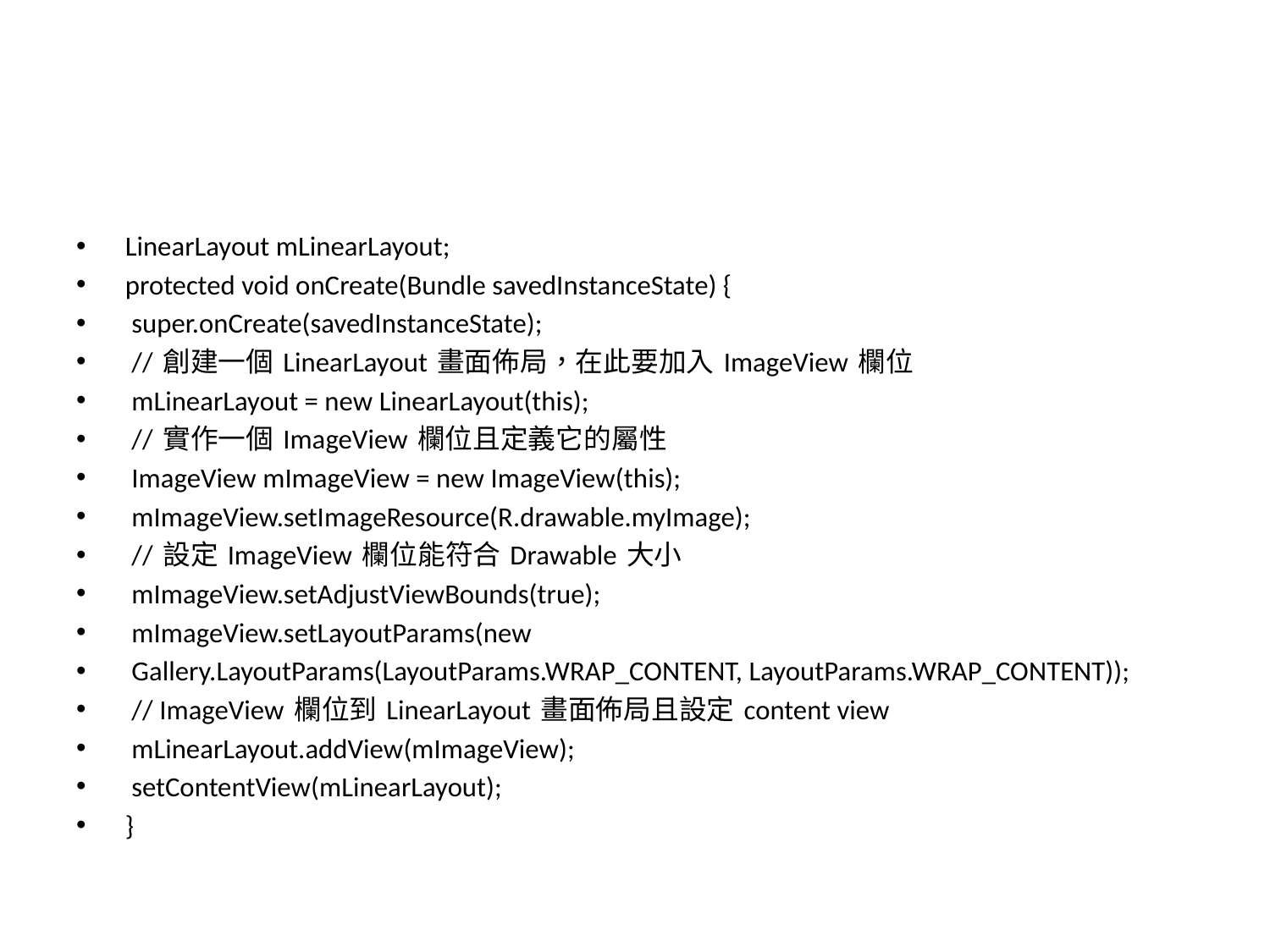

#
LinearLayout mLinearLayout;
protected void onCreate(Bundle savedInstanceState) {
 super.onCreate(savedInstanceState);
 // 創建一個 LinearLayout 畫面佈局，在此要加入 ImageView 欄位
 mLinearLayout = new LinearLayout(this);
 // 實作一個 ImageView 欄位且定義它的屬性
 ImageView mImageView = new ImageView(this);
 mImageView.setImageResource(R.drawable.myImage);
 // 設定 ImageView 欄位能符合 Drawable 大小
 mImageView.setAdjustViewBounds(true);
 mImageView.setLayoutParams(new
 Gallery.LayoutParams(LayoutParams.WRAP_CONTENT, LayoutParams.WRAP_CONTENT));
 // ImageView 欄位到 LinearLayout 畫面佈局且設定 content view
 mLinearLayout.addView(mImageView);
 setContentView(mLinearLayout);
}